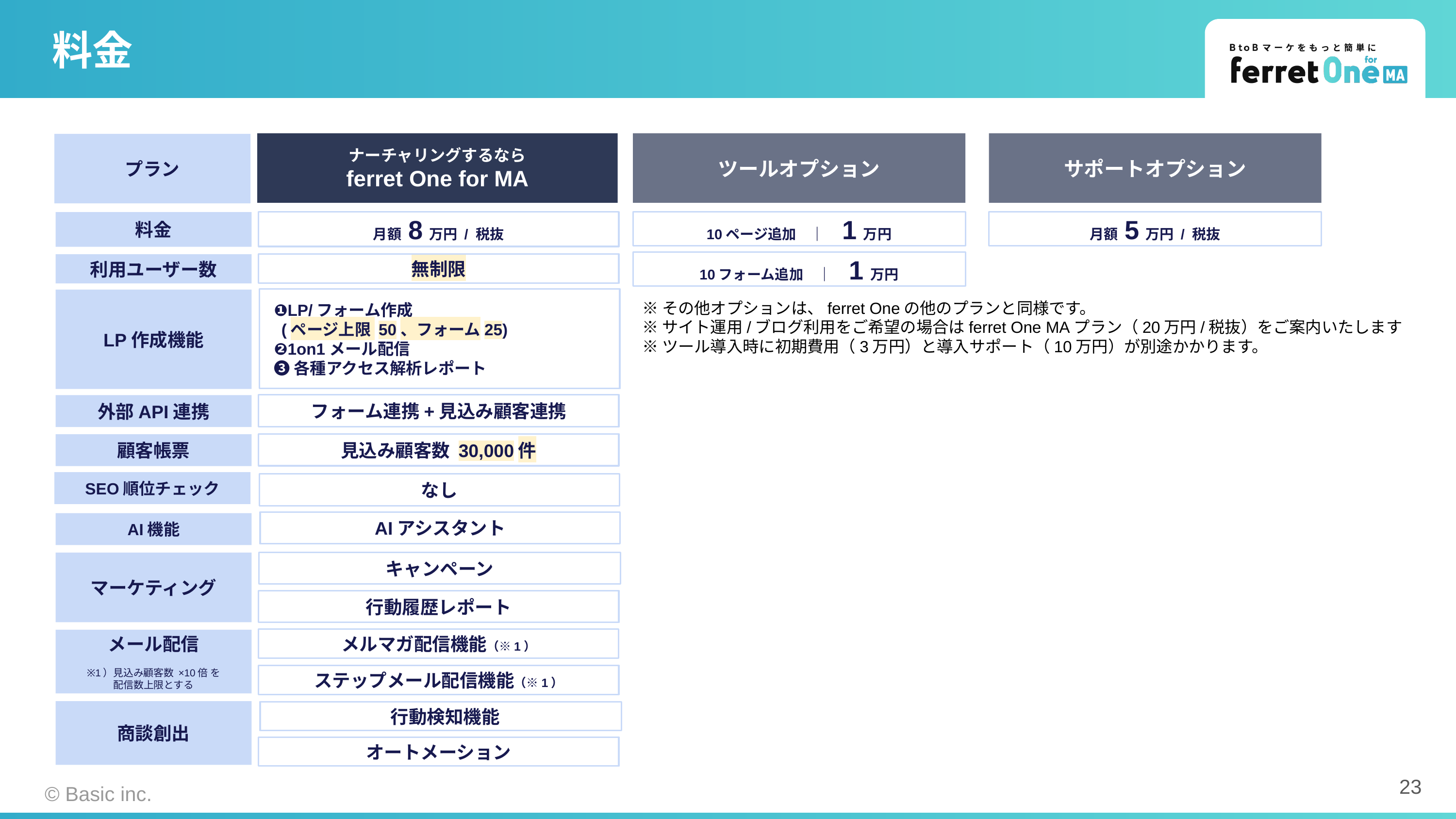

# 料金
ナーチャリングするなら
ferret One for MA
ツールオプション
サポートオプション
プラン
月額 8万円 / 税抜
10ページ追加　｜　1万円
月額 5万円 / 税抜
料金
10フォーム追加　｜　1万円
無制限
利用ユーザー数
※その他オプションは、ferret Oneの他のプランと同様です。
※サイト運用/ブログ利用をご希望の場合はferret One MAプラン（20万円/税抜）をご案内いたします
※ツール導入時に初期費用（3万円）と導入サポート（10万円）が別途かかります。
❶LP/フォーム作成
 (ページ上限 50、フォーム25)
❷1on1メール配信
❸各種アクセス解析レポート
LP作成機能
フォーム連携+見込み顧客連携
外部API連携
見込み顧客数 30,000件
顧客帳票
SEO順位チェック
なし
AIアシスタント
AI機能
キャンペーン
マーケティング
行動履歴レポート
メルマガ配信機能（※1）
メール配信
※1）見込み顧客数 ×10倍 を
配信数上限とする
ステップメール配信機能（※1）
商談創出
 行動検知機能
オートメーション
23